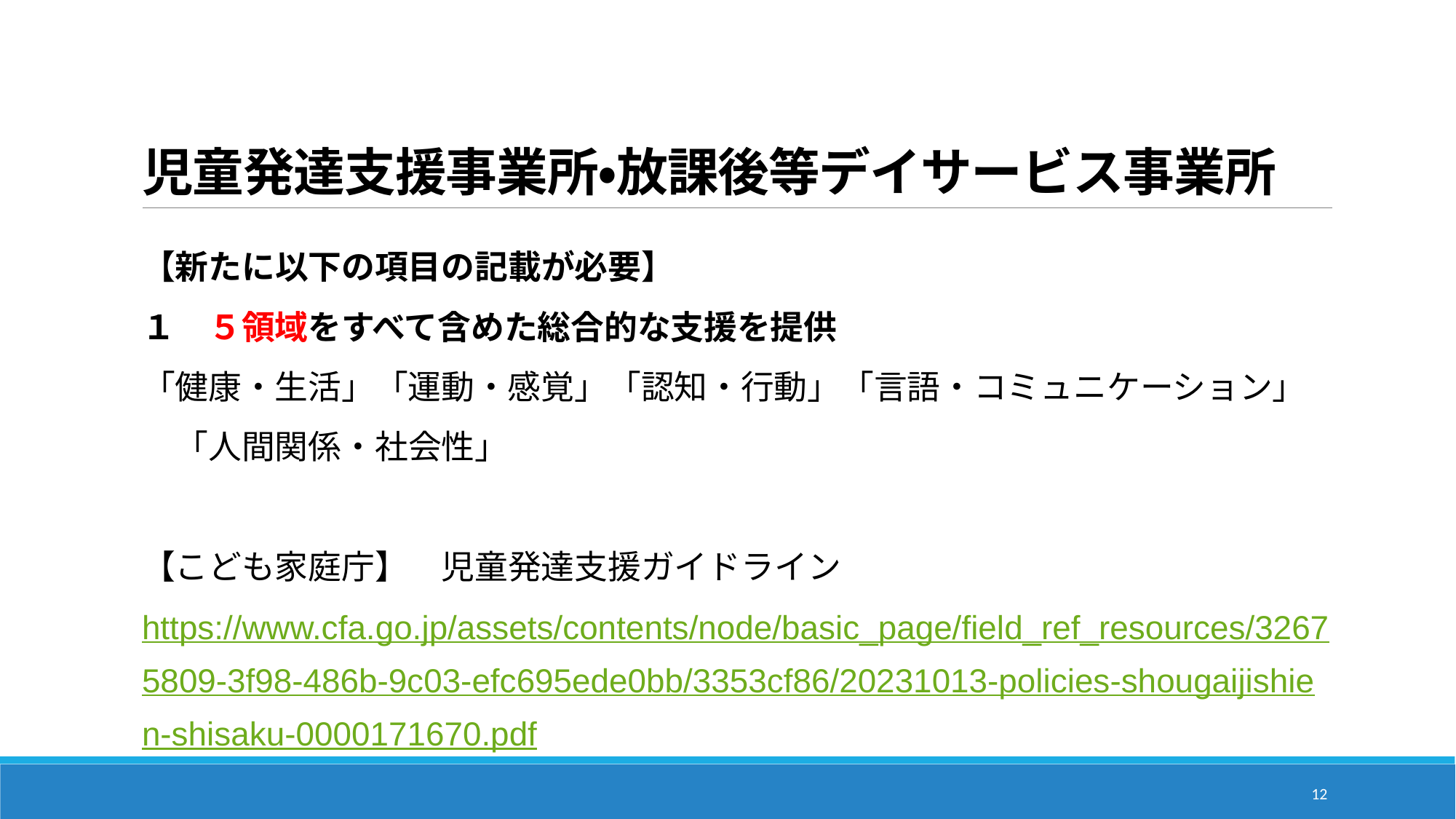

# 児童発達支援事業所・放課後等デイサービス事業所
【新たに以下の項目の記載が必要】
１　５領域をすべて含めた総合的な支援を提供
「健康・生活」「運動・感覚」「認知・行動」「言語・コミュニケーション」　「人間関係・社会性」

【こども家庭庁】　児童発達支援ガイドライン
https://www.cfa.go.jp/assets/contents/node/basic_page/field_ref_resources/32675809-3f98-486b-9c03-efc695ede0bb/3353cf86/20231013-policies-shougaijishien-shisaku-0000171670.pdf

12